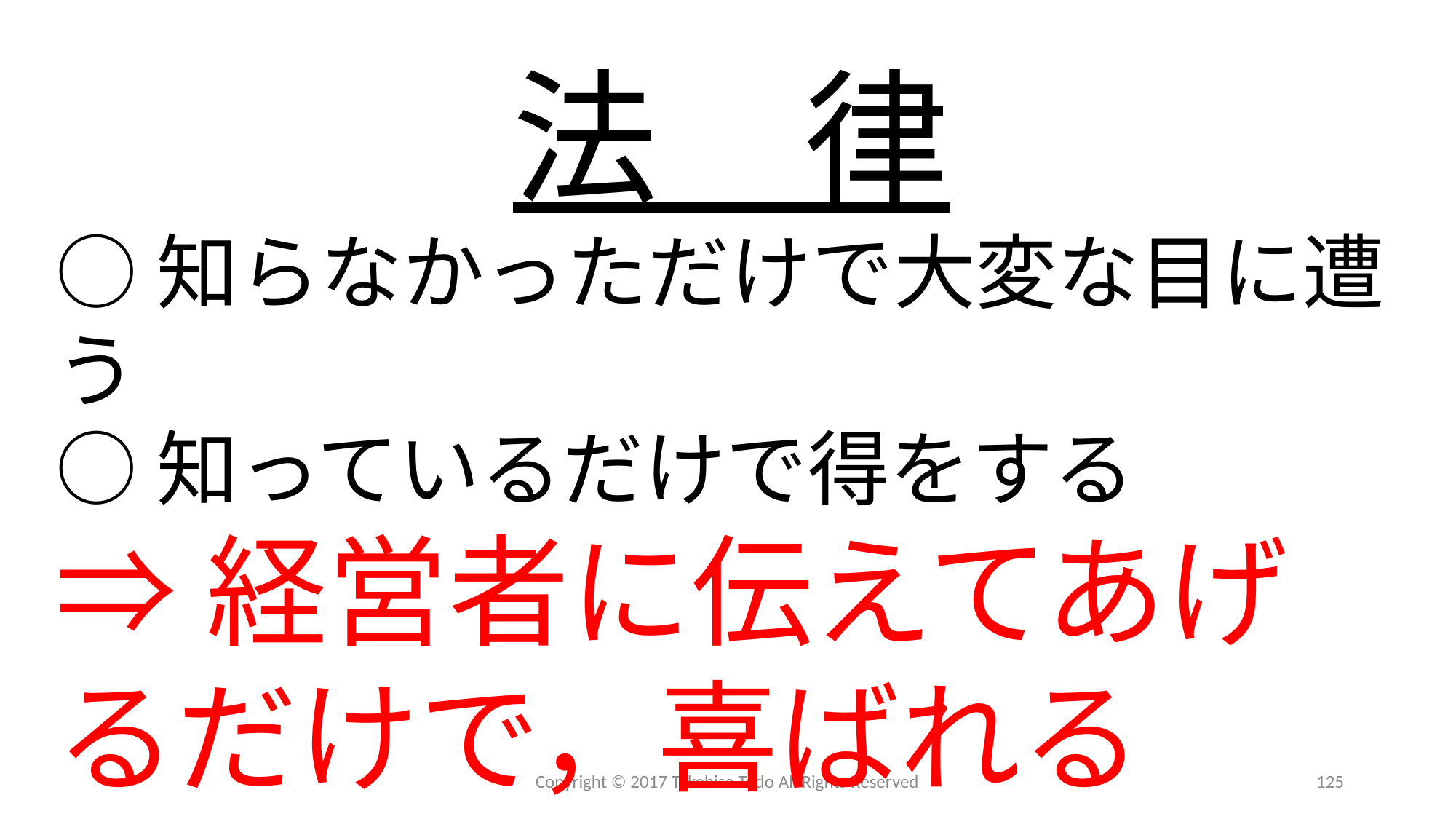

法　律
○知らなかっただけで大変な目に遭う
○知っているだけで得をする
⇒経営者に伝えてあげるだけで，喜ばれる
Copyright © 2017 Takehisa Todo All Rights Reserved
125